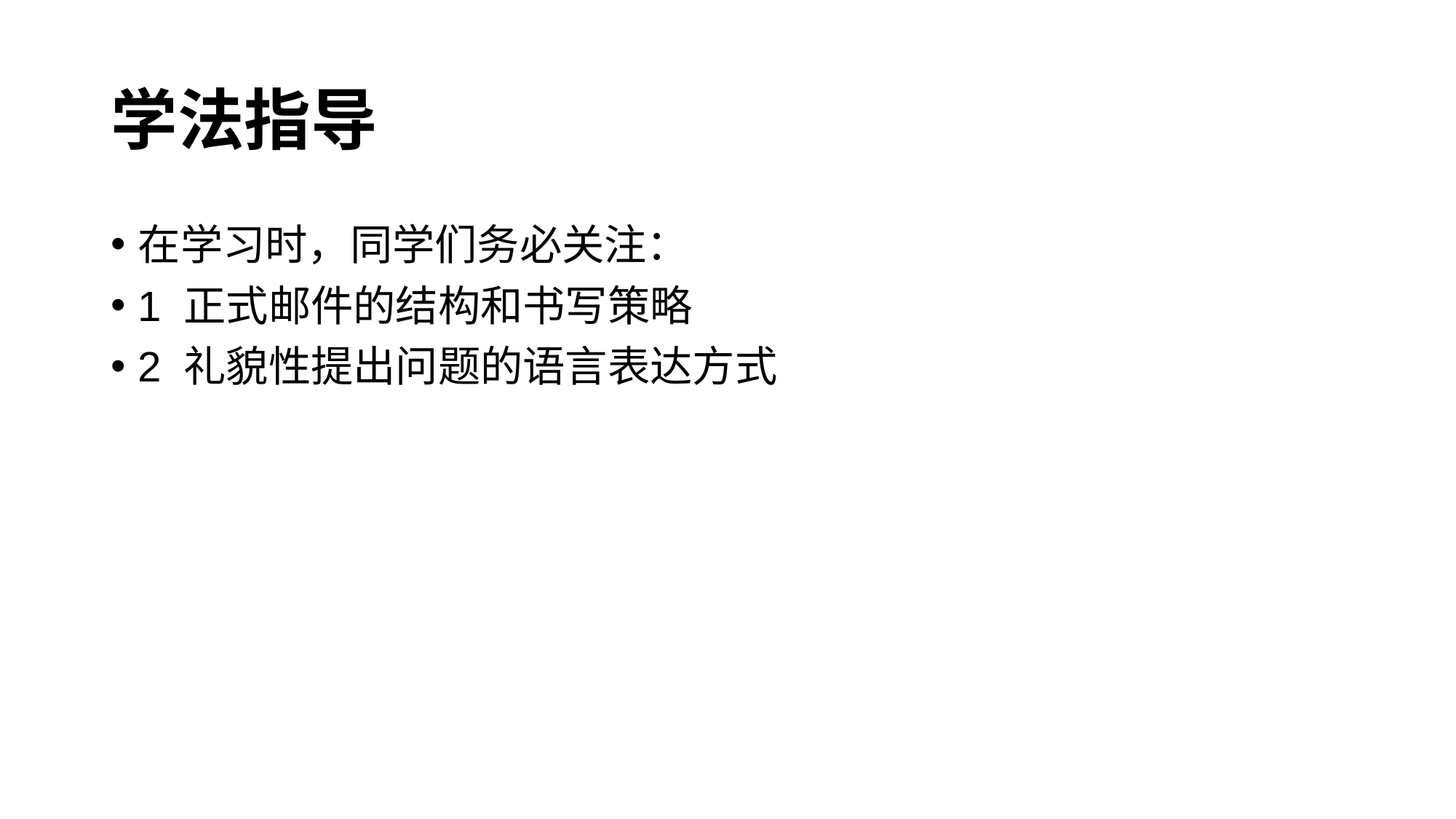

# 学法指导
在学习时，同学们务必关注：
1 正式邮件的结构和书写策略
2 礼貌性提出问题的语言表达方式